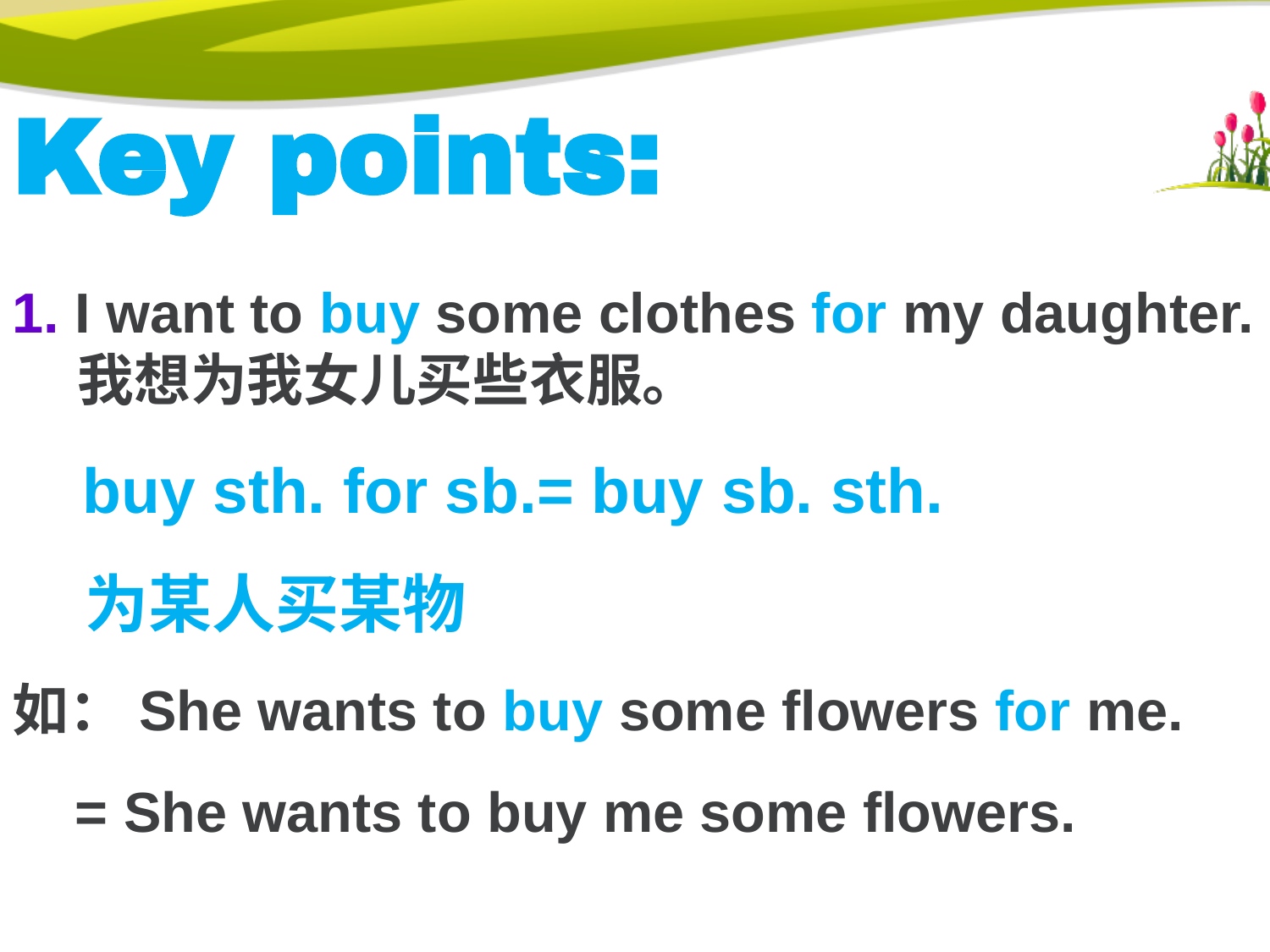

Key points:

1. I want to buy some clothes for my daughter.
    我想为我女儿买些衣服。
    buy sth. for sb.= buy sb. sth.
    为某人买某物
如：She wants to buy some flowers for me.
    = She wants to buy me some flowers.